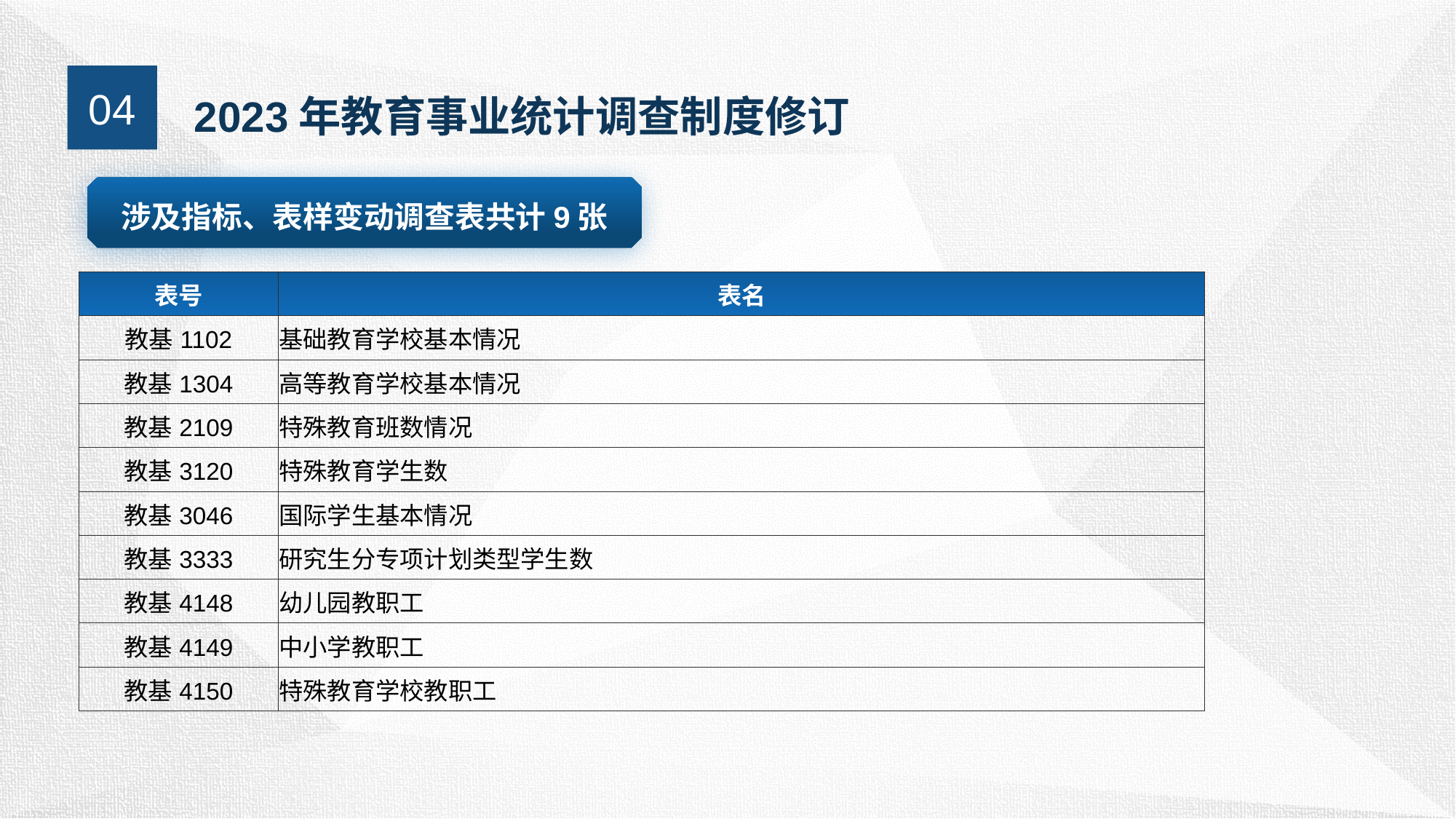

04
2023年教育事业统计调查制度修订
涉及指标、表样变动调查表共计9张
| 表号 | 表名 |
| --- | --- |
| 教基1102 | 基础教育学校基本情况 |
| 教基1304 | 高等教育学校基本情况 |
| 教基2109 | 特殊教育班数情况 |
| 教基3120 | 特殊教育学生数 |
| 教基3046 | 国际学生基本情况 |
| 教基3333 | 研究生分专项计划类型学生数 |
| 教基4148 | 幼儿园教职工 |
| 教基4149 | 中小学教职工 |
| 教基4150 | 特殊教育学校教职工 |